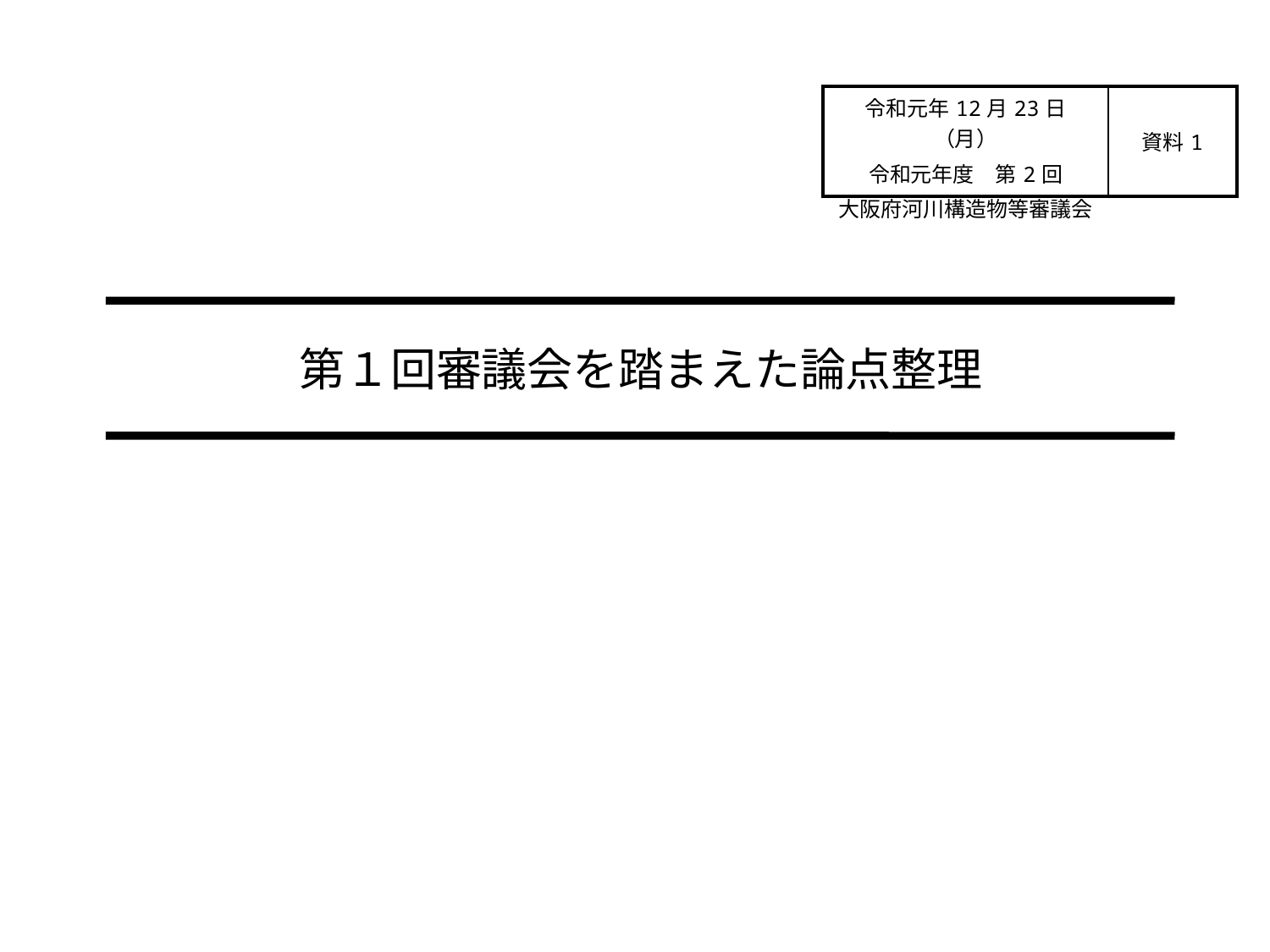

| 令和元年12月23日（月） 令和元年度　第2回 大阪府河川構造物等審議会 | 資料1 |
| --- | --- |

# 第１回審議会を踏まえた論点整理